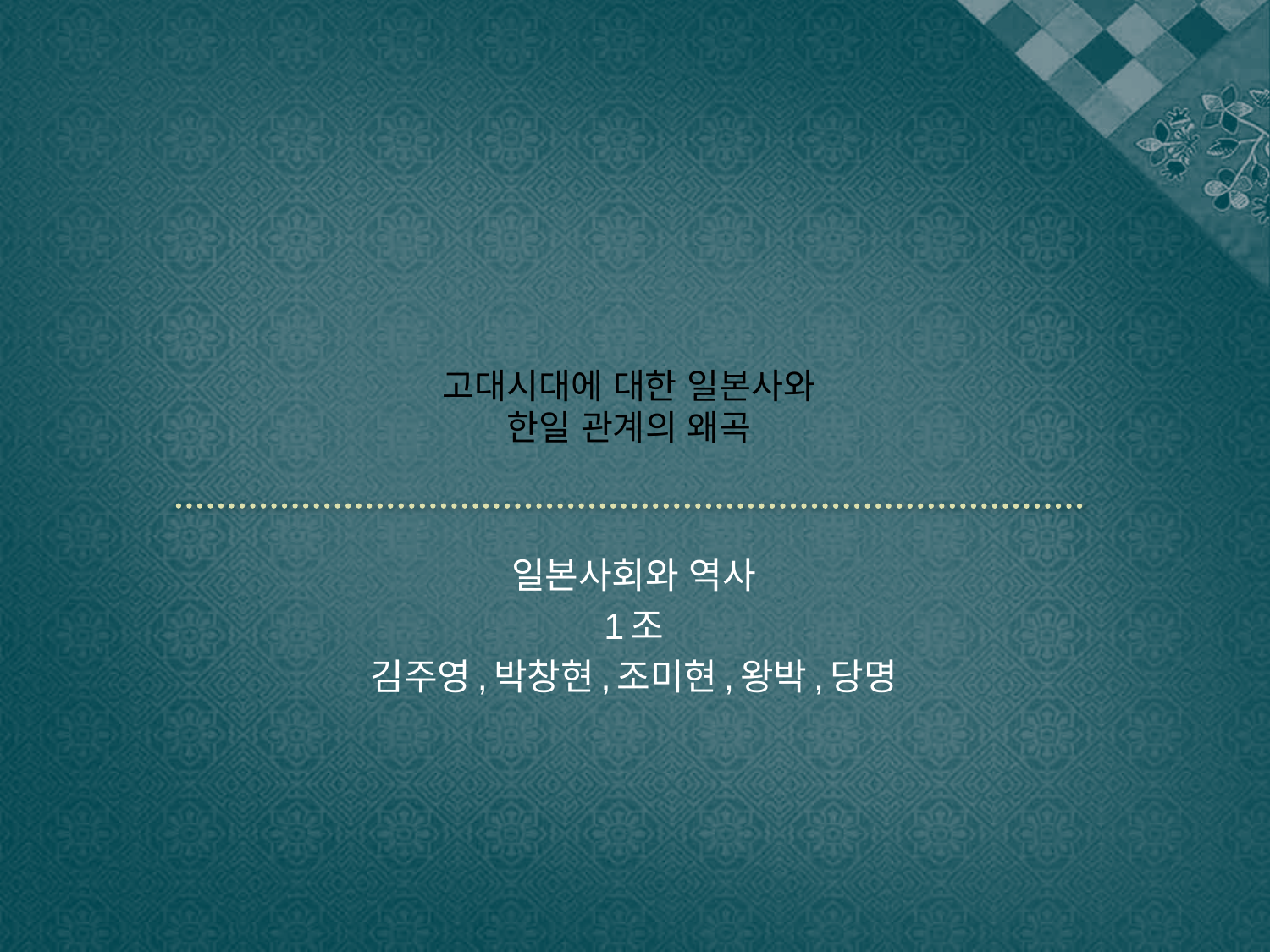

# 고대시대에 대한 일본사와 한일 관계의 왜곡
일본사회와 역사
1조
김주영,박창현,조미현,왕박,당명